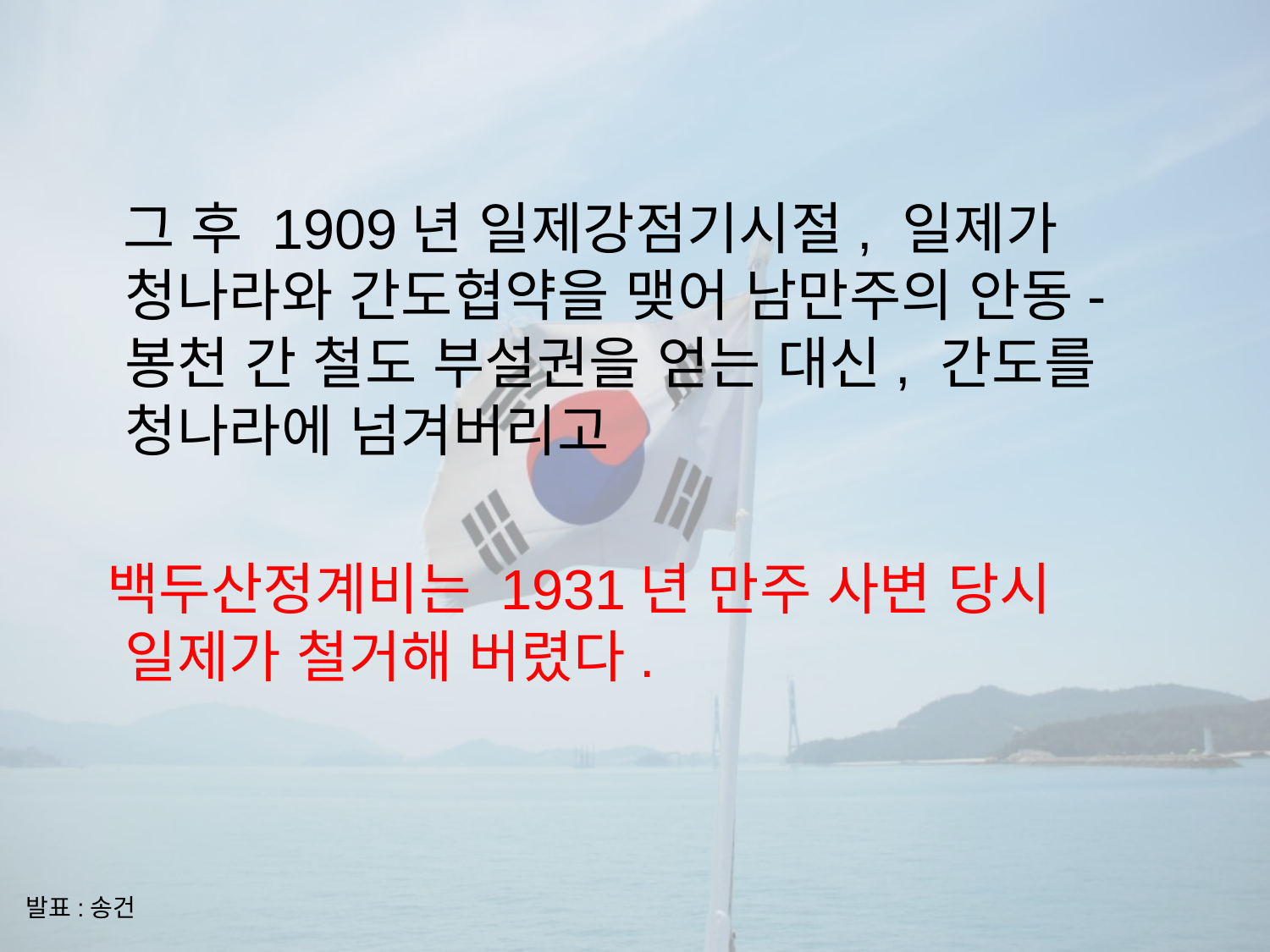

그 후 1909년 일제강점기시절, 일제가 청나라와 간도협약을 맺어 남만주의 안동-봉천 간 철도 부설권을 얻는 대신, 간도를 청나라에 넘겨버리고

 백두산정계비는 1931년 만주 사변 당시 일제가 철거해 버렸다.
발표:송건